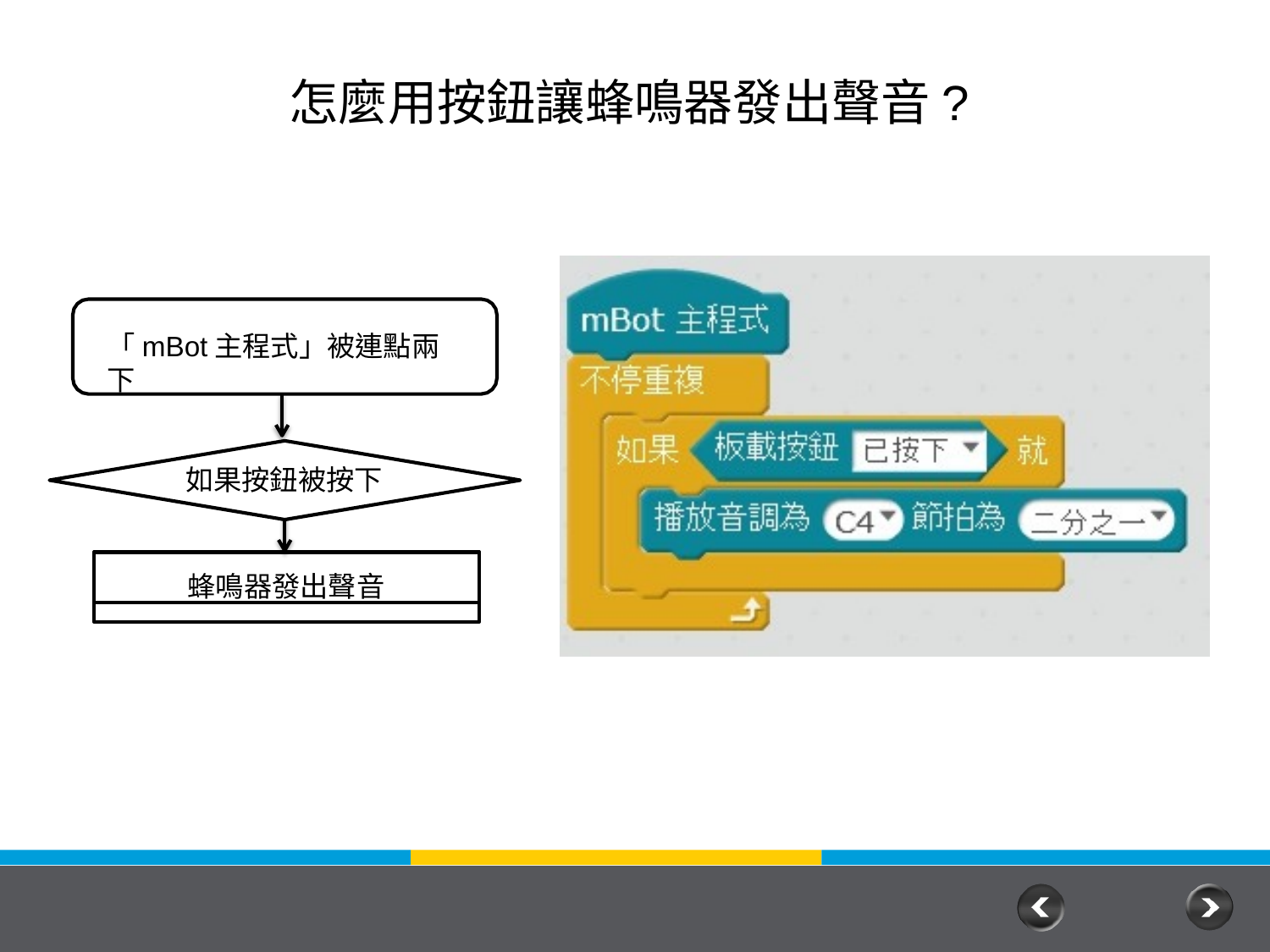

# 怎麼用按鈕讓蜂鳴器發出聲音?

「mBot主程式」被連點兩下

如果按鈕被按下

蜂鳴器發出聲音

33